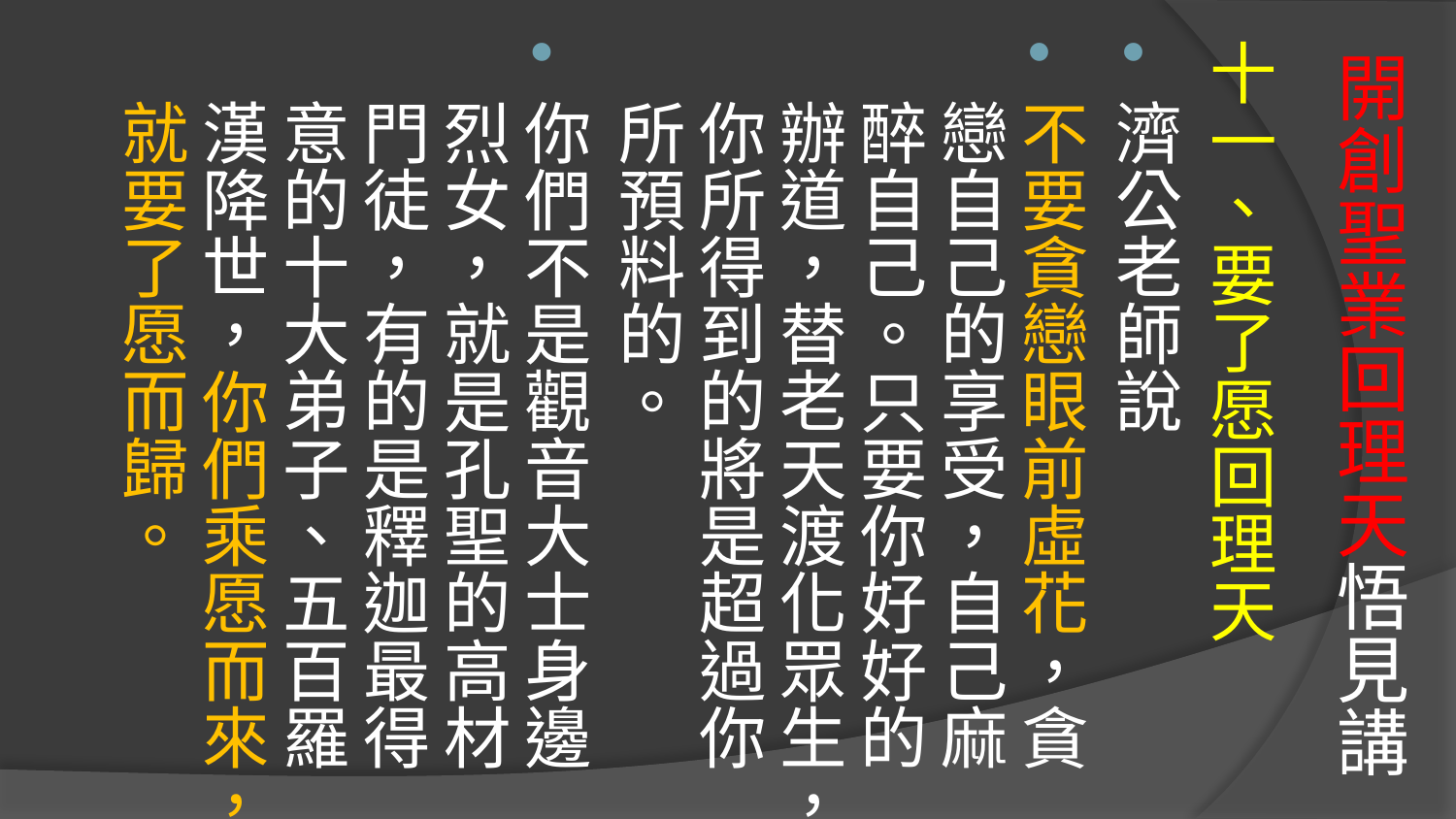

十一、要了愿回理天
濟公老師說
不要貪戀眼前虛花，貪戀自己的享受，自己麻醉自己。只要你好好的辦道，替老天渡化眾生，你所得到的將是超過你所預料的。
你們不是觀音大士身邊烈女，就是孔聖的高材門徒，有的是釋迦最得意的十大弟子、五百羅漢降世，你們乘愿而來，就要了愿而歸。

# 開創聖業回理天悟見講